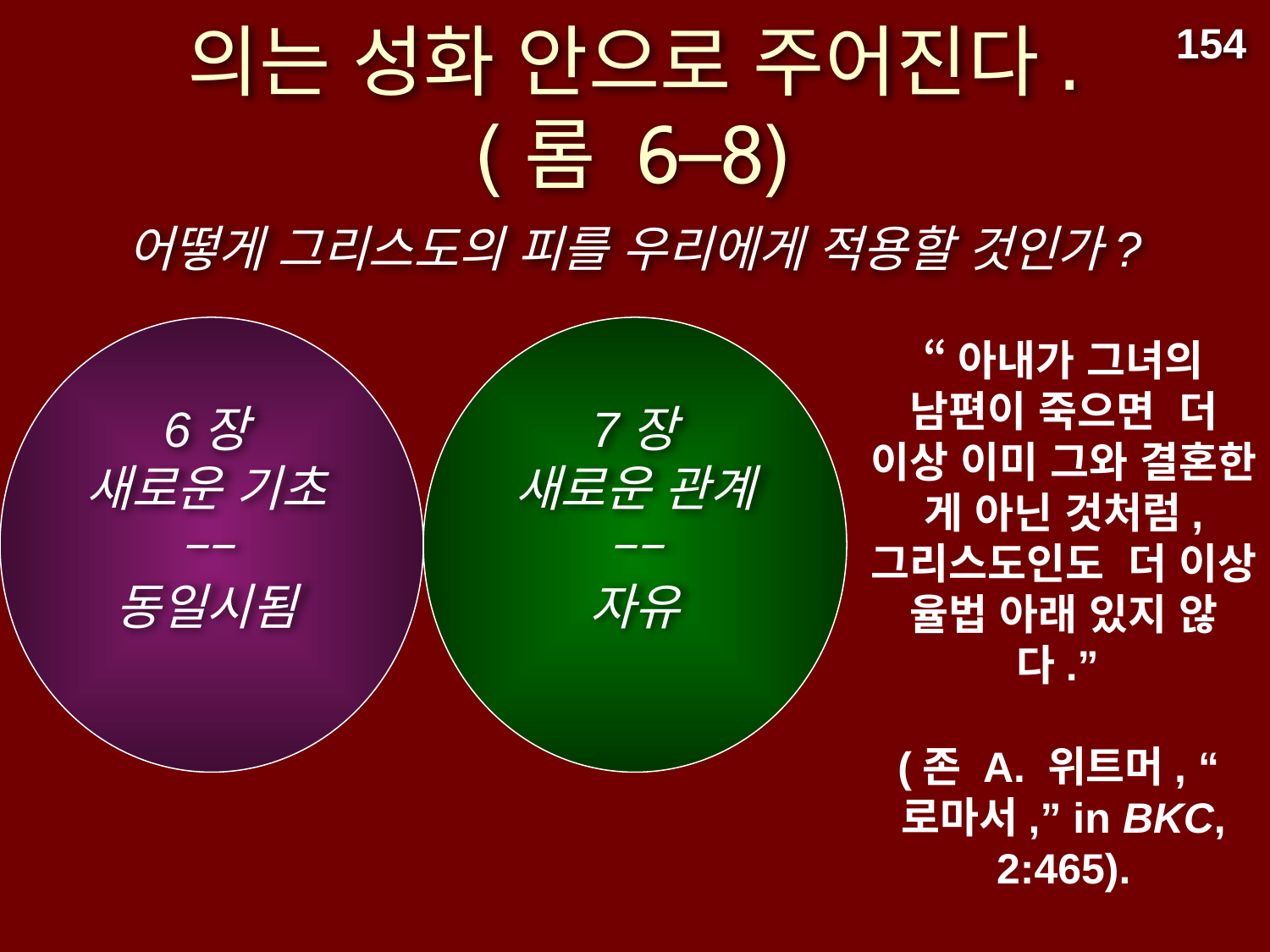

# 의는 성화 안으로 주어진다. (롬 6–8)
154
어떻게 그리스도의 피를 우리에게 적용할 것인가?

6장
새로운 기초
––
동일시됨

7장
새로운 관계
––
자유
“아내가 그녀의 남편이 죽으면  더 이상 이미 그와 결혼한 게 아닌 것처럼, 그리스도인도  더 이상 율법 아래 있지 않다.”
(존 A. 위트머, “로마서,” in BKC, 2:465).